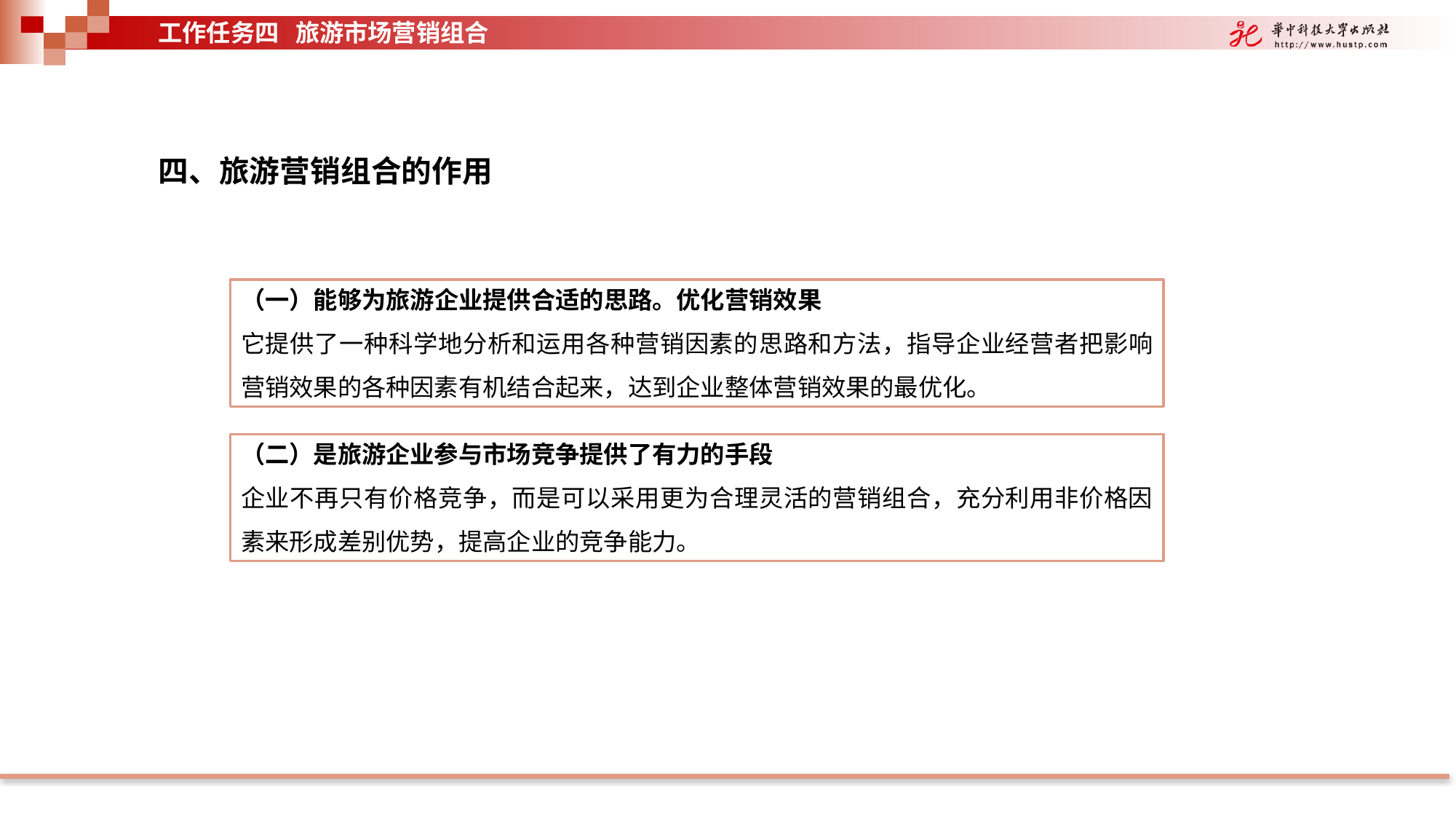

工作任务四   旅游市场营销组合
四、旅游营销组合的作用
（一）能够为旅游企业提供合适的思路。优化营销效果
它提供了一种科学地分析和运用各种营销因素的思路和方法，指导企业经营者把影响营销效果的各种因素有机结合起来，达到企业整体营销效果的最优化。
（二）是旅游企业参与市场竞争提供了有力的手段
企业不再只有价格竞争，而是可以采用更为合理灵活的营销组合，充分利用非价格因素来形成差别优势，提高企业的竞争能力。